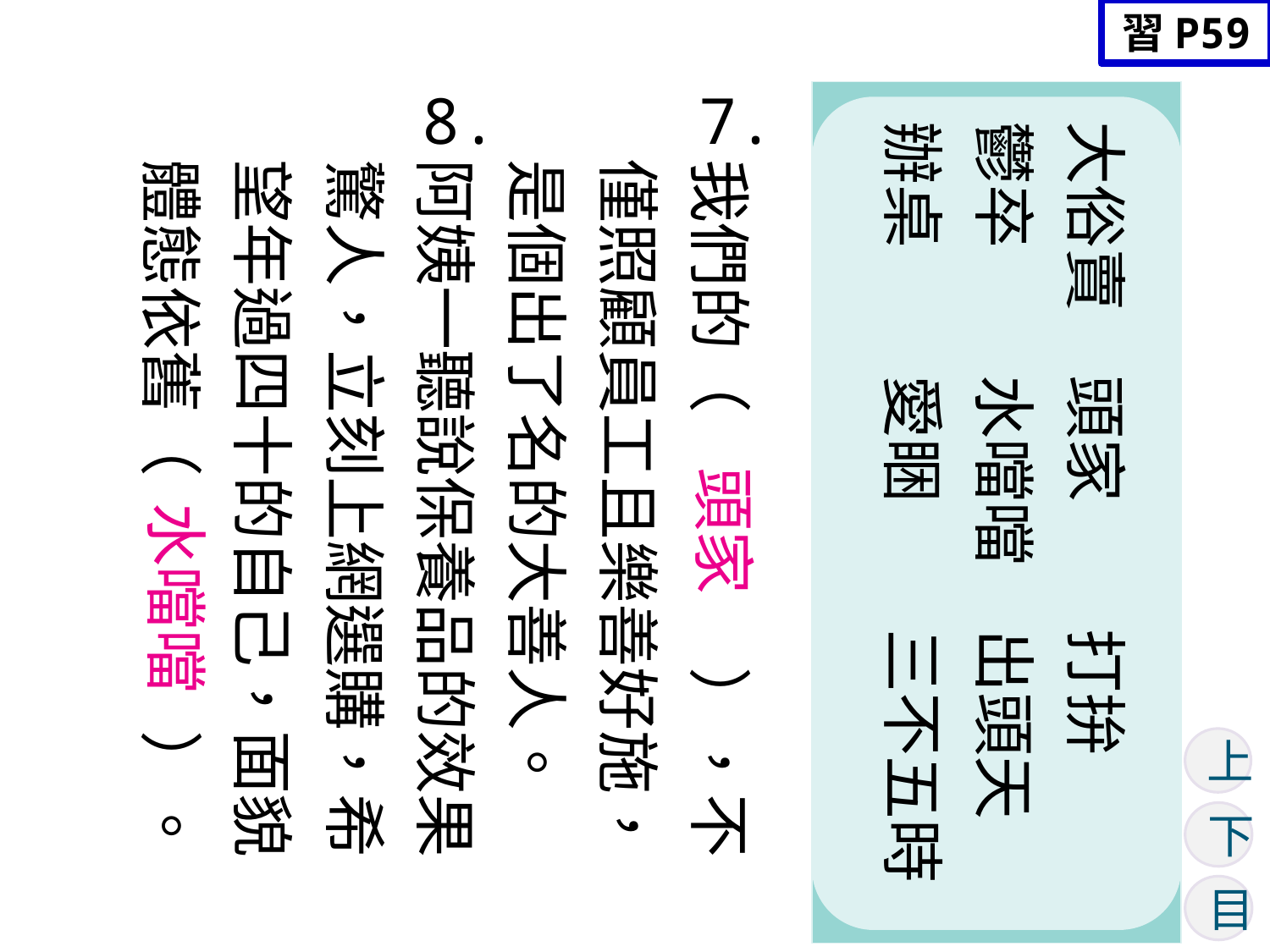

習P59
7.
我們的（　　　　），不僅照顧員工且樂善好施，是個出了名的大善人。
阿姨一聽說保養品的效果驚人，立刻上網選購，希望年過四十的自己，面貌體態依舊（　　　　）。
8.

大俗賣　頭家　　打拚
鬱卒　　水噹噹　出頭天
辦桌　　愛睏　　三不五時
頭家
水噹噹